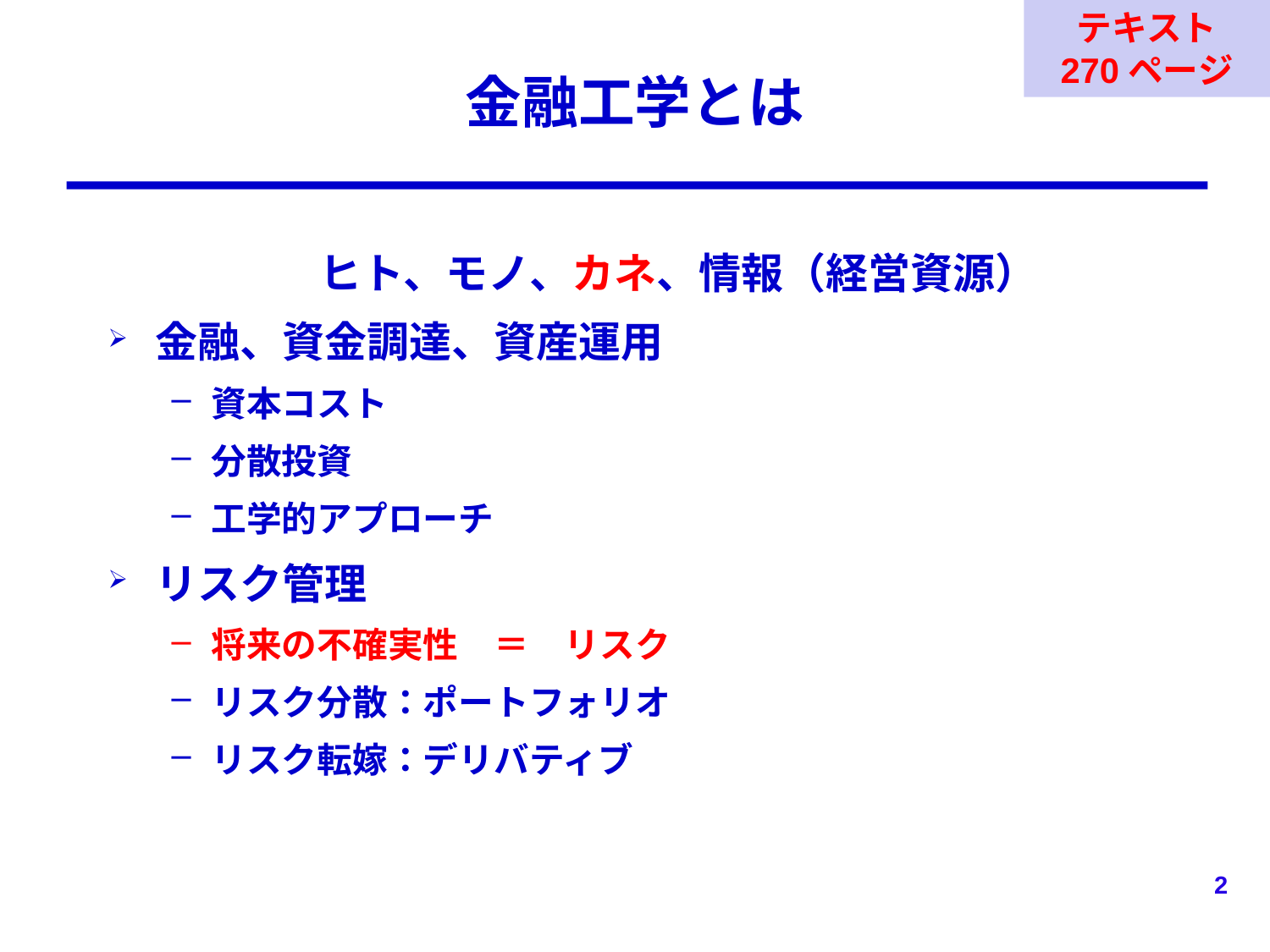

テキスト
270ページ
# 金融工学とは
　　　　　ヒト、モノ、カネ、情報（経営資源）
金融、資金調達、資産運用
資本コスト
分散投資
工学的アプローチ
リスク管理
将来の不確実性　＝　リスク
リスク分散：ポートフォリオ
リスク転嫁：デリバティブ
2